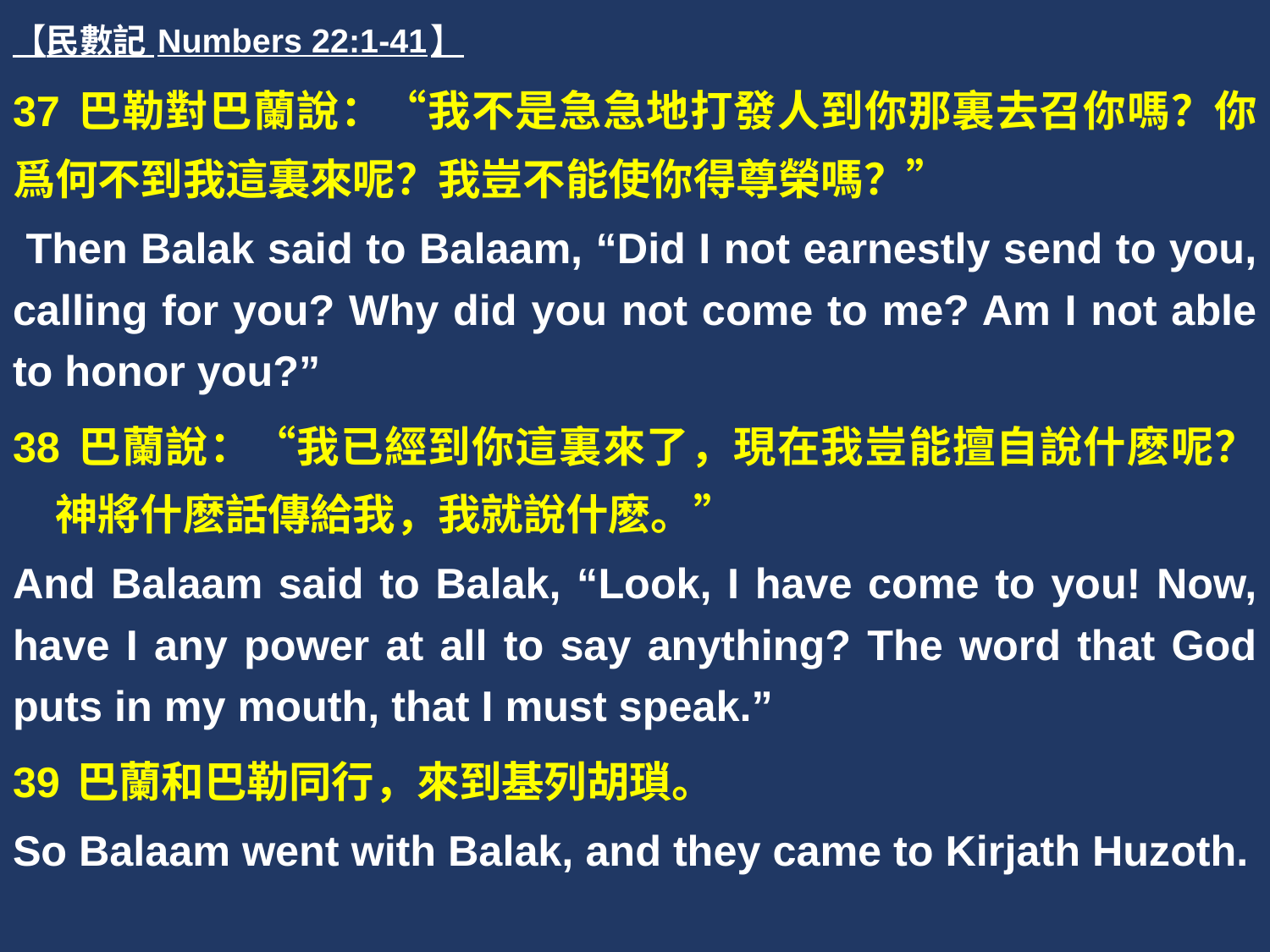

【民數記 Numbers 22:1-41】
37 巴勒對巴蘭說：“我不是急急地打發人到你那裏去召你嗎？你爲何不到我這裏來呢？我豈不能使你得尊榮嗎？”
 Then Balak said to Balaam, “Did I not earnestly send to you, calling for you? Why did you not come to me? Am I not able to honor you?”
38 巴蘭說：“我已經到你這裏來了，現在我豈能擅自說什麽呢？　神將什麽話傳給我，我就說什麽。”
And Balaam said to Balak, “Look, I have come to you! Now, have I any power at all to say anything? The word that God puts in my mouth, that I must speak.”
39 巴蘭和巴勒同行，來到基列胡瑣。
So Balaam went with Balak, and they came to Kirjath Huzoth.